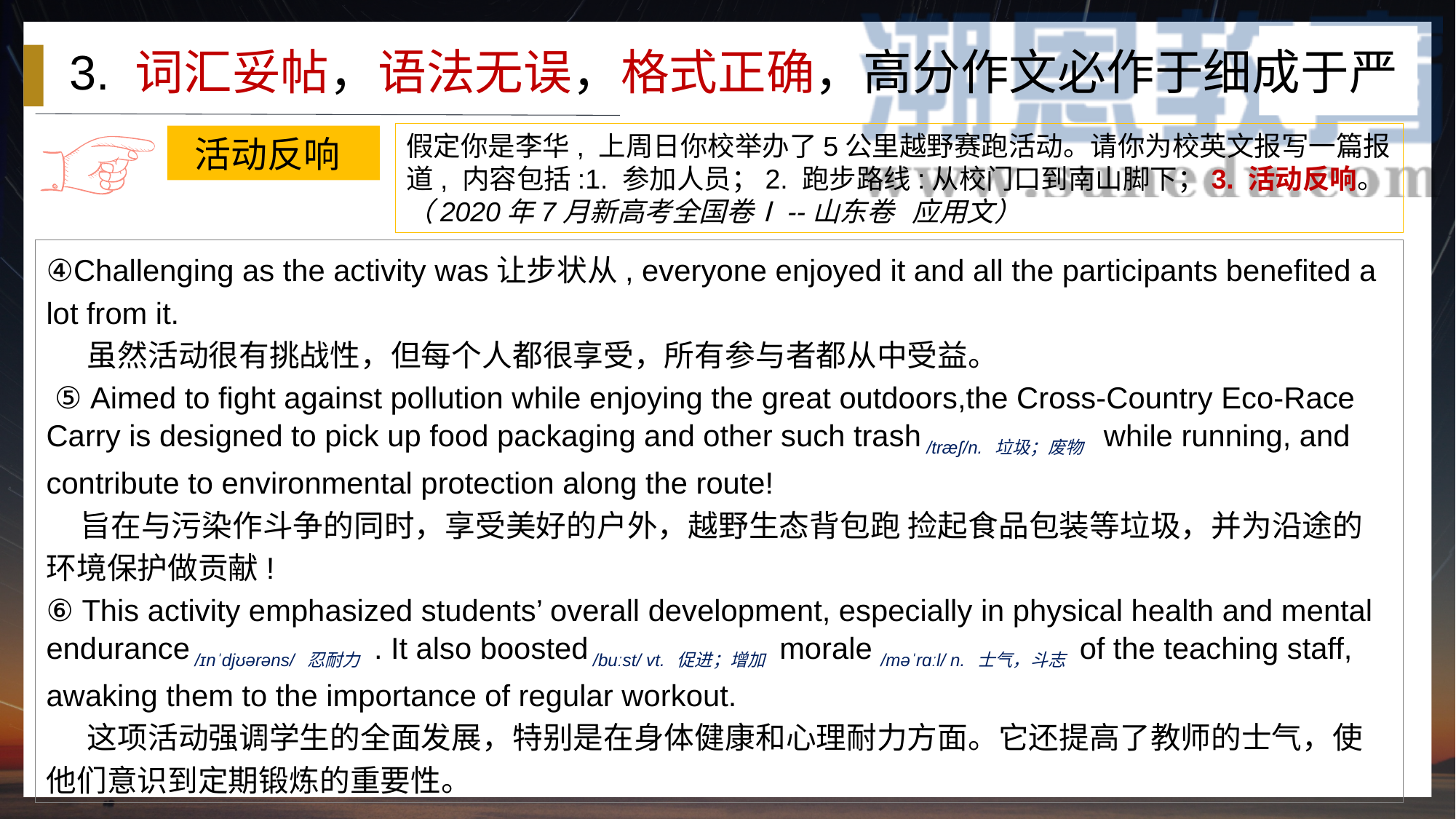

3. 词汇妥帖，语法无误，格式正确，高分作文必作于细成于严
假定你是李华, 上周日你校举办了5公里越野赛跑活动。请你为校英文报写一篇报道, 内容包括:1. 参加人员；2. 跑步路线:从校门口到南山脚下；3. 活动反响。（2020年7月新高考全国卷Ⅰ--山东卷   应用文）

 活动反响
④Challenging as the activity was让步状从, everyone enjoyed it and all the participants benefited a lot from it.
     虽然活动很有挑战性，但每个人都很享受，所有参与者都从中受益。
 ⑤ Aimed to fight against pollution while enjoying the great outdoors,the Cross-Country Eco-Race Carry is designed to pick up food packaging and other such trash /træʃ/n. 垃圾；废物  while running, and contribute to environmental protection along the route!
    旨在与污染作斗争的同时，享受美好的户外，越野生态背包跑 捡起食品包装等垃圾，并为沿途的环境保护做贡献!
⑥ This activity emphasized students’ overall development, especially in physical health and mental endurance /ɪnˈdjʊərəns/ 忍耐力 . It also boosted /buːst/ vt. 促进；增加 morale /məˈrɑːl/ n. 士气，斗志 of the teaching staff, awaking them to the importance of regular workout.
     这项活动强调学生的全面发展，特别是在身体健康和心理耐力方面。它还提高了教师的士气，使他们意识到定期锻炼的重要性。